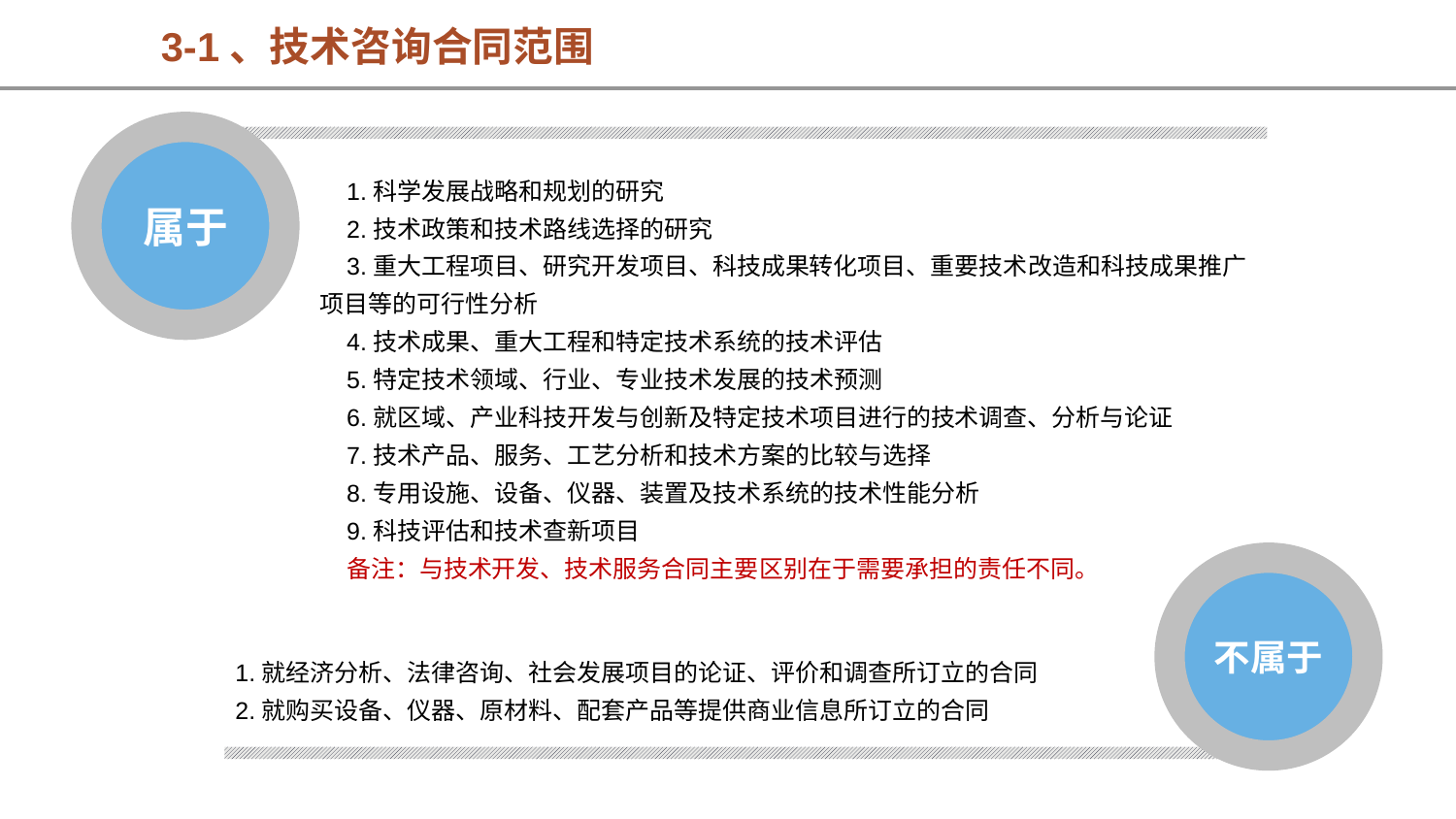

3-1、技术咨询合同范围
属于

    1.科学发展战略和规划的研究
    2.技术政策和技术路线选择的研究
    3.重大工程项目、研究开发项目、科技成果转化项目、重要技术改造和科技成果推广项目等的可行性分析
    4.技术成果、重大工程和特定技术系统的技术评估
    5.特定技术领域、行业、专业技术发展的技术预测
    6.就区域、产业科技开发与创新及特定技术项目进行的技术调查、分析与论证
    7.技术产品、服务、工艺分析和技术方案的比较与选择
    8.专用设施、设备、仪器、装置及技术系统的技术性能分析
    9.科技评估和技术查新项目
    备注：与技术开发、技术服务合同主要区别在于需要承担的责任不同。
不属于
1.就经济分析、法律咨询、社会发展项目的论证、评价和调查所订立的合同
2.就购买设备、仪器、原材料、配套产品等提供商业信息所订立的合同